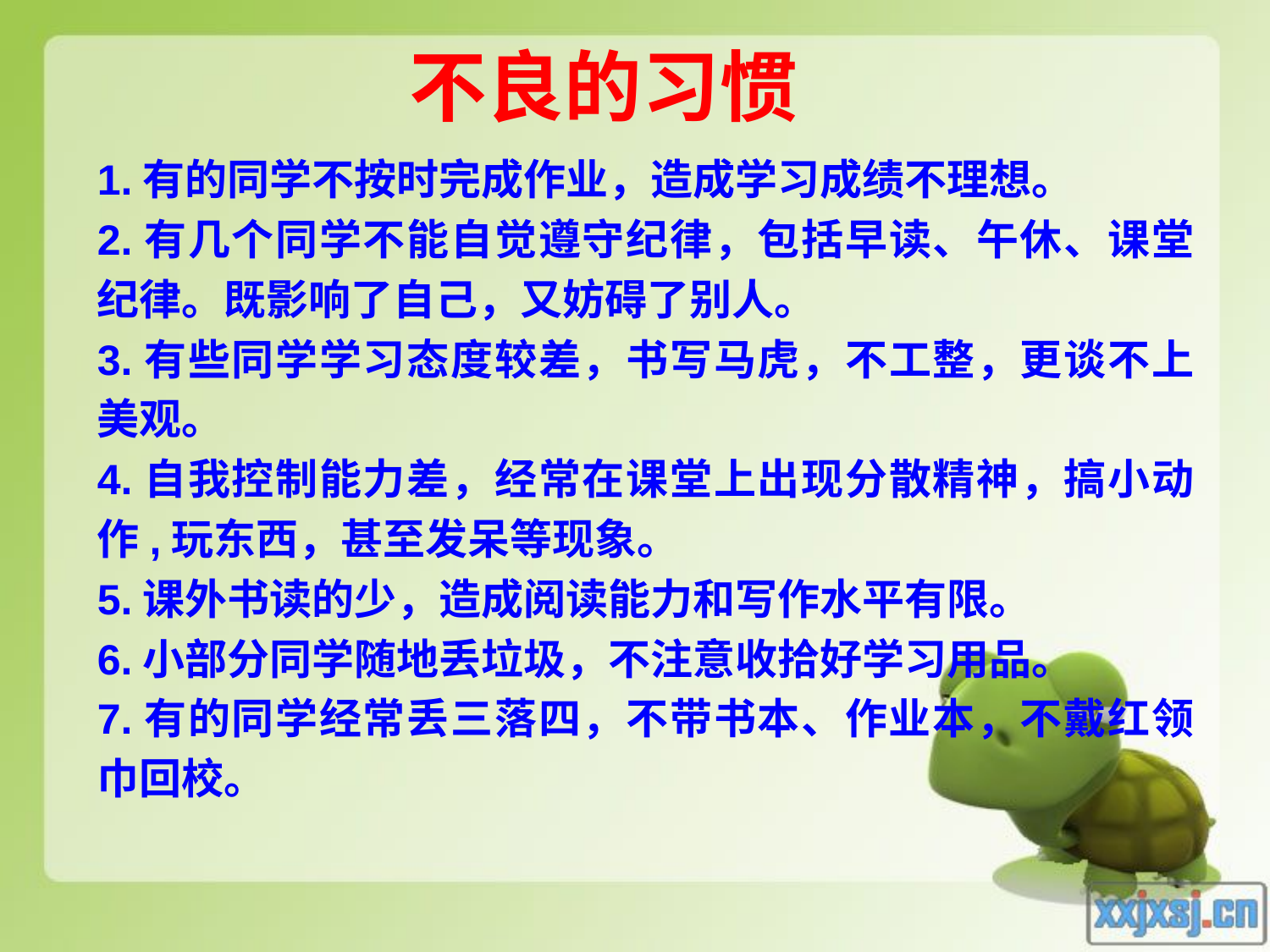

不良的习惯
1.有的同学不按时完成作业，造成学习成绩不理想。
2.有几个同学不能自觉遵守纪律，包括早读、午休、课堂纪律。既影响了自己，又妨碍了别人。
3.有些同学学习态度较差，书写马虎，不工整，更谈不上美观。
4.自我控制能力差，经常在课堂上出现分散精神，搞小动作,玩东西，甚至发呆等现象。
5.课外书读的少，造成阅读能力和写作水平有限。
6.小部分同学随地丢垃圾，不注意收拾好学习用品。
7.有的同学经常丢三落四，不带书本、作业本，不戴红领巾回校。